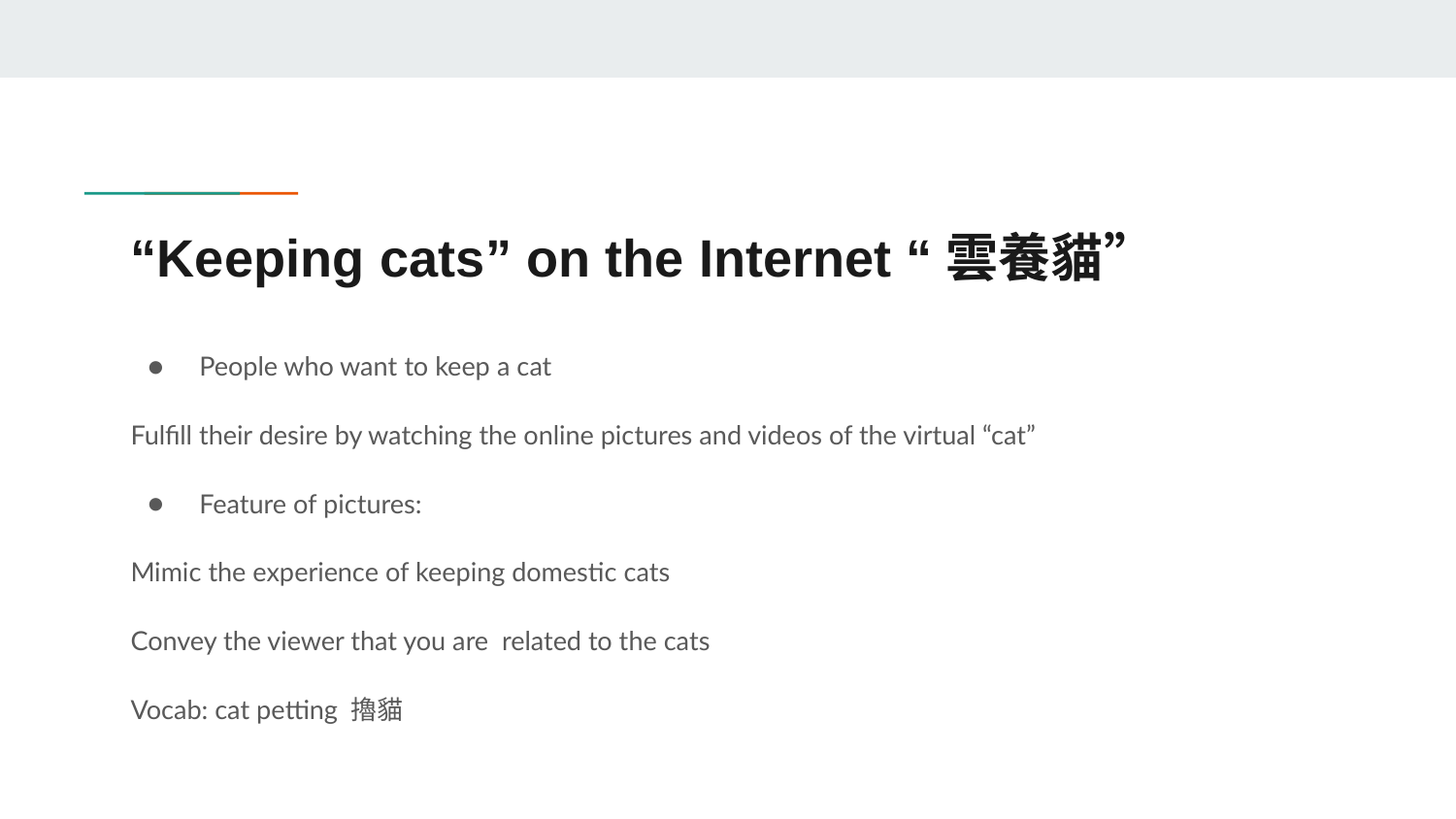

# “Keeping cats” on the Internet “雲養貓”
People who want to keep a cat
Fulfill their desire by watching the online pictures and videos of the virtual “cat”
Feature of pictures:
Mimic the experience of keeping domestic cats
Convey the viewer that you are  related to the cats
Vocab: cat petting 擼貓